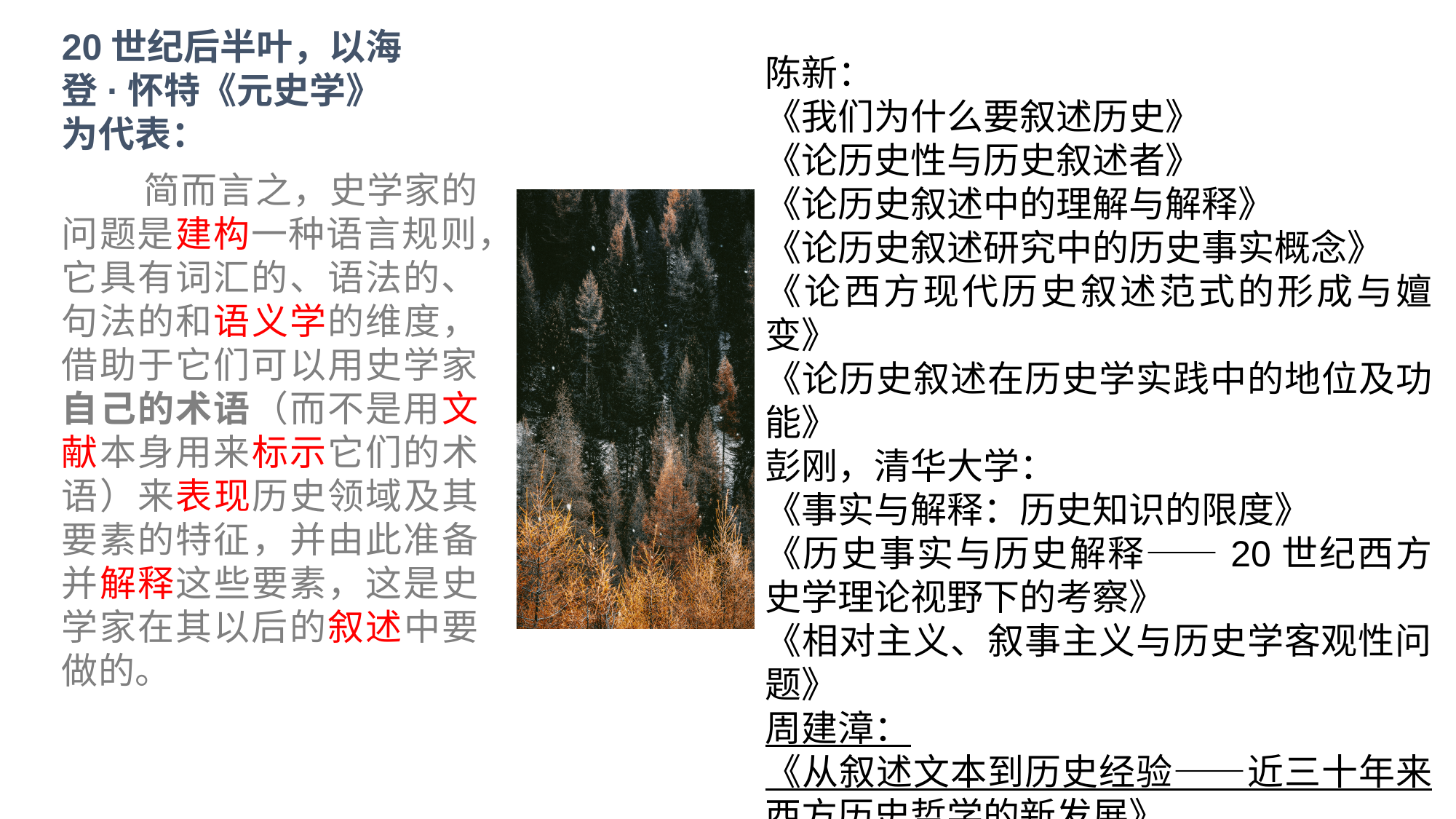

20世纪后半叶，以海登·怀特《元史学》为代表：
陈新：
《我们为什么要叙述历史》
《论历史性与历史叙述者》
《论历史叙述中的理解与解释》
《论历史叙述研究中的历史事实概念》
《论西方现代历史叙述范式的形成与嬗变》
《论历史叙述在历史学实践中的地位及功能》
彭刚，清华大学：
《事实与解释：历史知识的限度》
《历史事实与历史解释——20世纪西方史学理论视野下的考察》
《相对主义、叙事主义与历史学客观性问题》
周建漳：
《从叙述文本到历史经验——近三十年来西方历史哲学的新发展》
        简而言之，史学家的问题是建构一种语言规则，它具有词汇的、语法的、句法的和语义学的维度，借助于它们可以用史学家自己的术语（而不是用文献本身用来标示它们的术语）来表现历史领域及其要素的特征，并由此准备并解释这些要素，这是史学家在其以后的叙述中要做的。